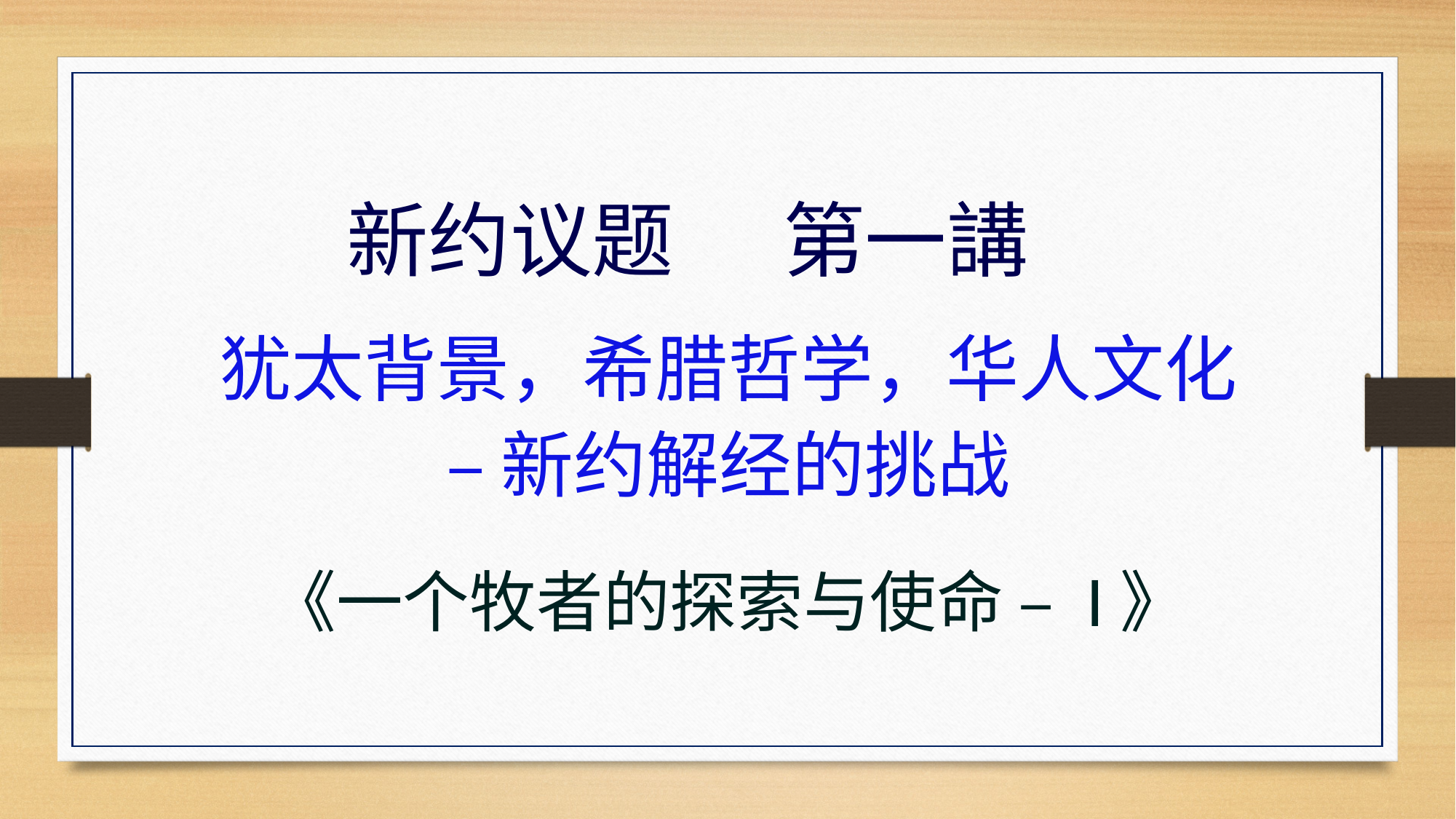

新约议题	第一講
犹太背景，希腊哲学，华人文化 – 新约解经的挑战
《一个牧者的探索与使命 – I》